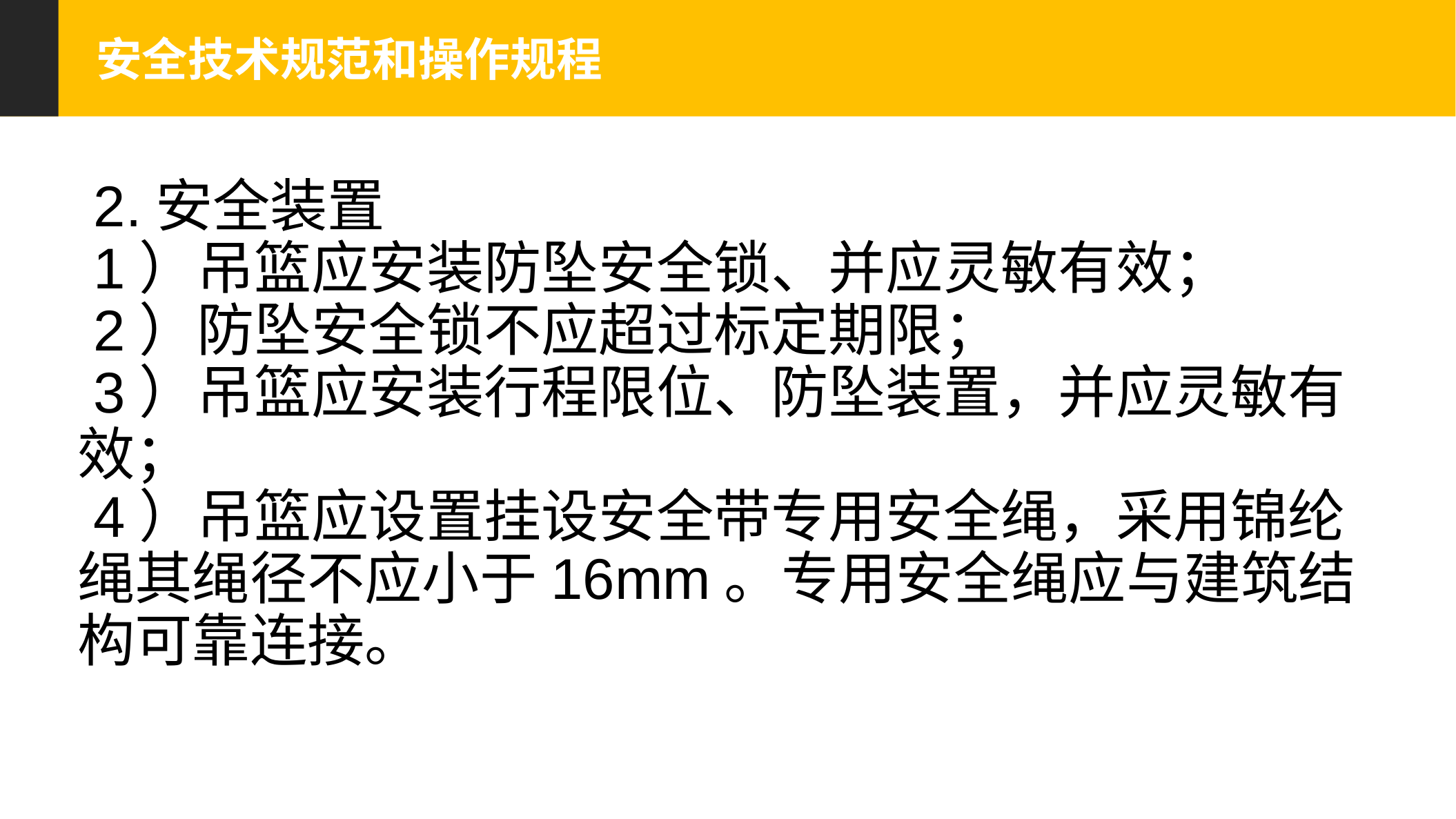

安全技术规范和操作规程
 2.安全装置
 1）吊篮应安装防坠安全锁、并应灵敏有效；
 2）防坠安全锁不应超过标定期限；
 3）吊篮应安装行程限位、防坠装置，并应灵敏有效；
 4）吊篮应设置挂设安全带专用安全绳，采用锦纶绳其绳径不应小于16mm。专用安全绳应与建筑结构可靠连接。